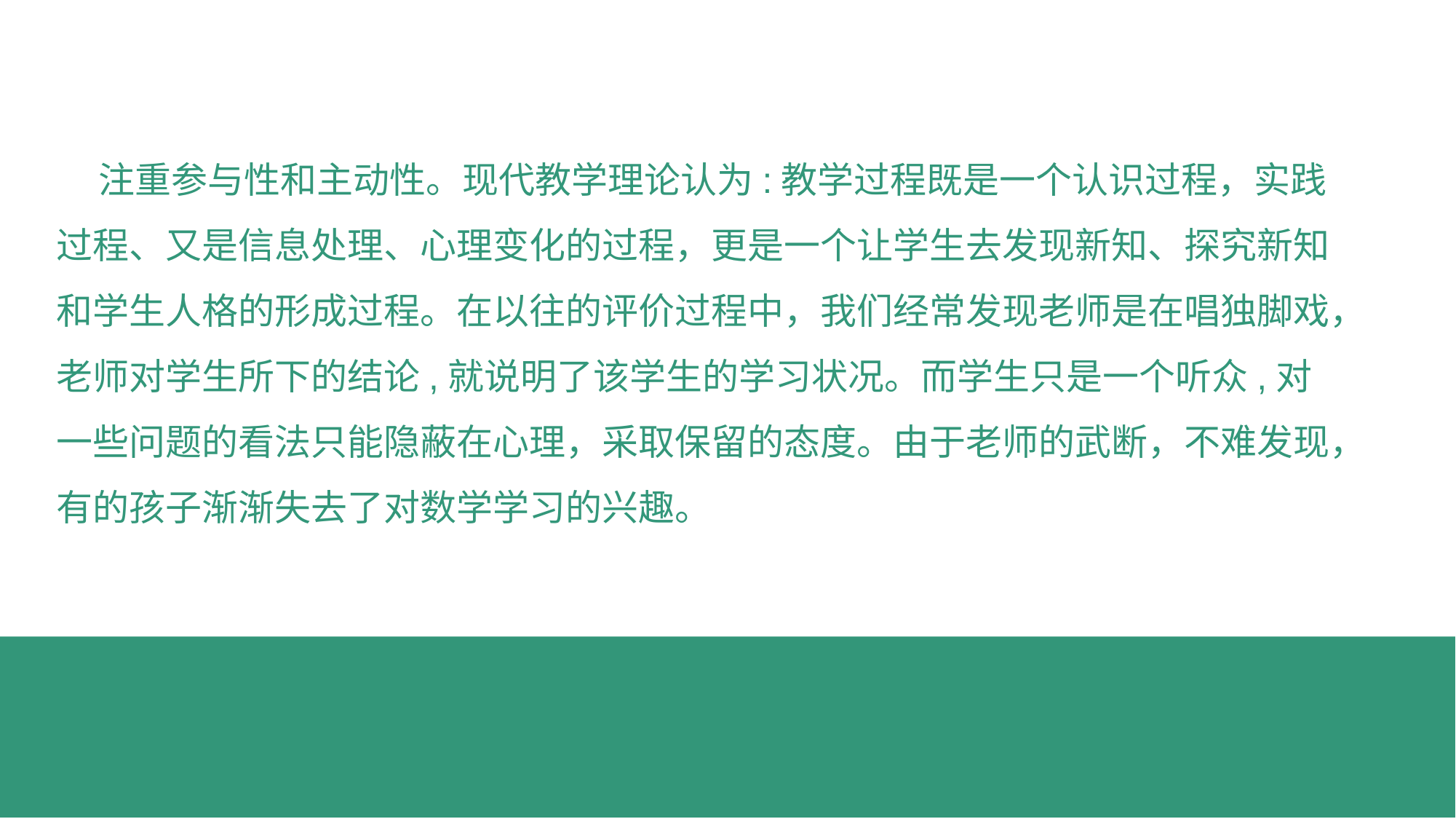

注重参与性和主动性。现代教学理论认为:教学过程既是一个认识过程，实践过程、又是信息处理、心理变化的过程，更是一个让学生去发现新知、探究新知和学生人格的形成过程。在以往的评价过程中，我们经常发现老师是在唱独脚戏，老师对学生所下的结论,就说明了该学生的学习状况。而学生只是一个听众,对一些问题的看法只能隐蔽在心理，采取保留的态度。由于老师的武断，不难发现，有的孩子渐渐失去了对数学学习的兴趣。